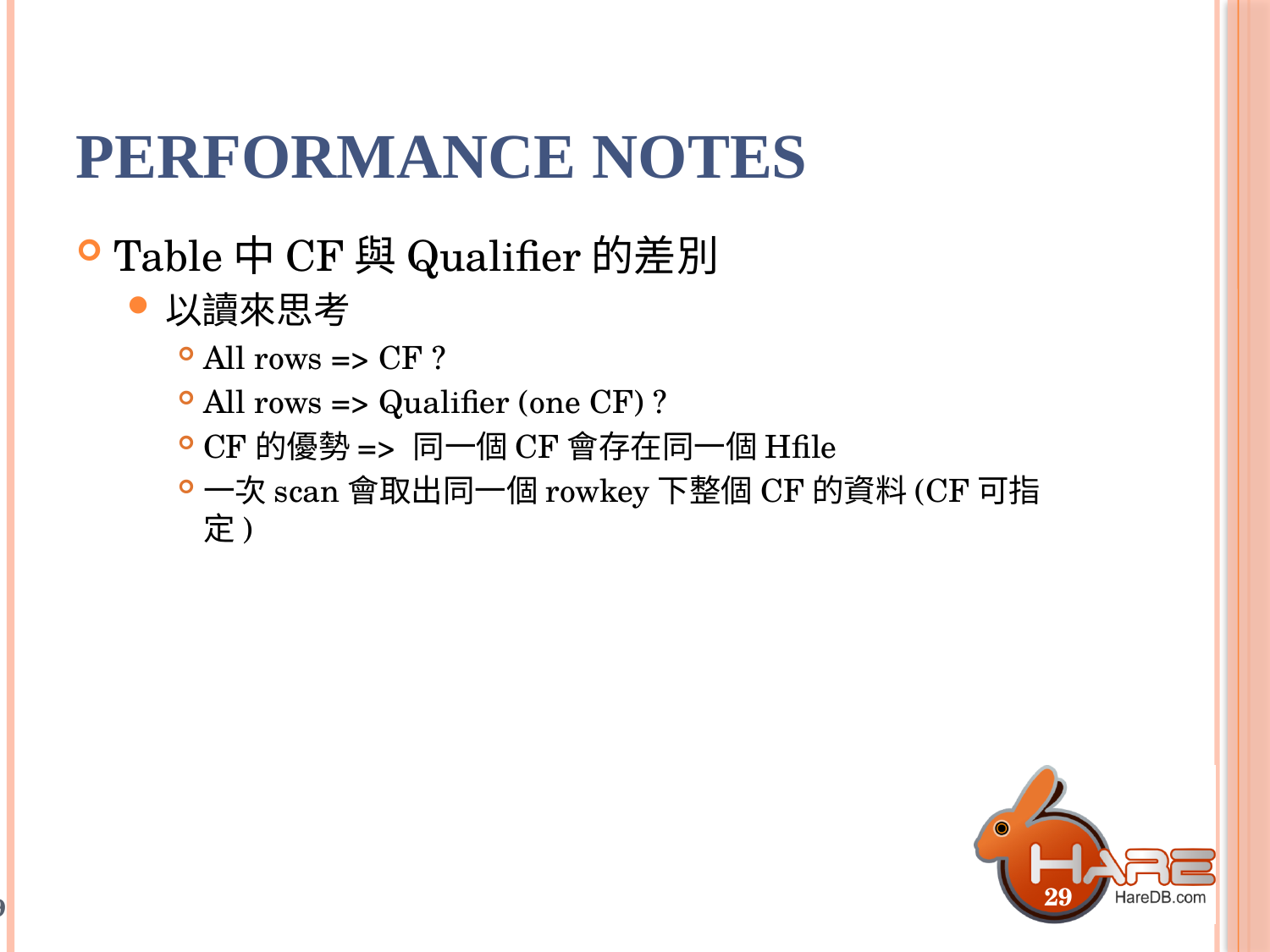

# Performance Notes
Table中CF與Qualifier的差別
以讀來思考
All rows => CF ?
All rows => Qualifier (one CF) ?
CF的優勢=> 同一個CF會存在同一個Hfile
一次scan會取出同一個rowkey下整個CF的資料(CF可指定)

29